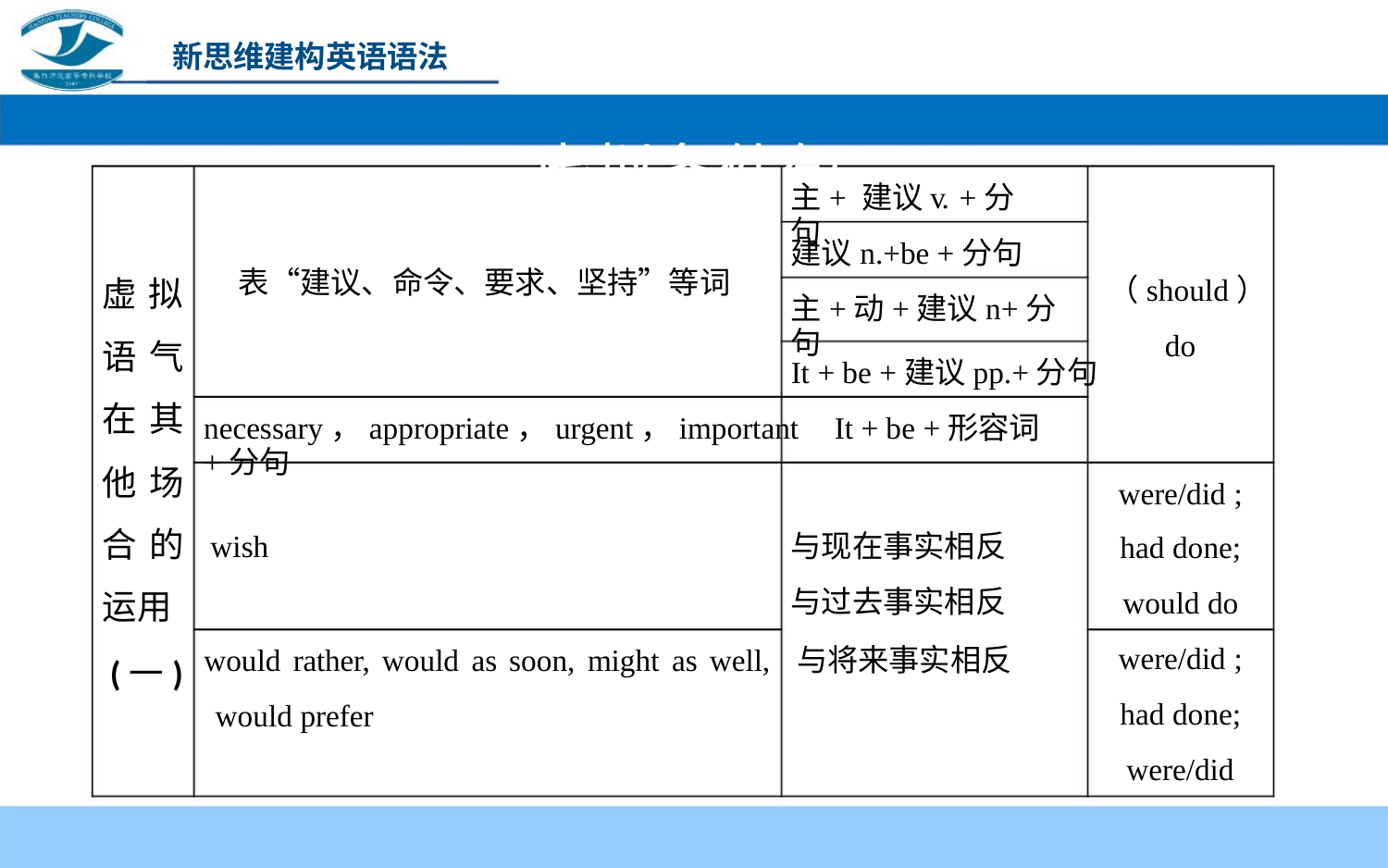

新思维建构英语语法
虚拟条件句
主+ 建议v. +分句
建议n.+be +分句
表“建议、命令、要求、坚持”等词
（should）
虚 拟
主+动+建议n+分句
do
语 气
在 其
他 场
It + be +建议pp.+分句
necessary，appropriate，urgent，important It + be +形容词+分句
were/did ;
had done;
would do
were/did ;
had done;
were/did
合 的 wish
与现在事实相反
与过去事实相反
运用
would rather, would as soon, might as well, 与将来事实相反
(一)
would prefer